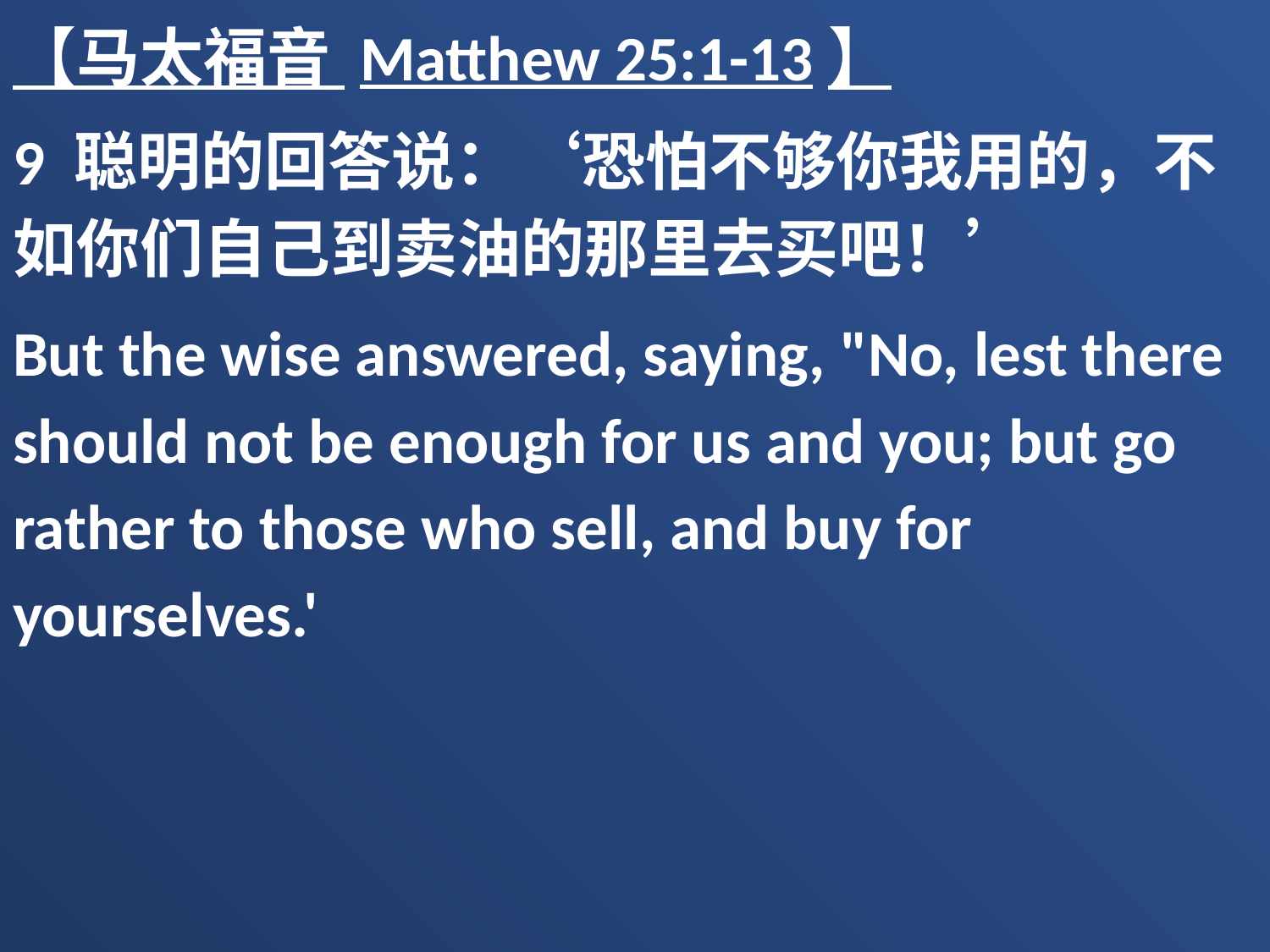

【马太福音 Matthew 25:1-13】
9 聪明的回答说：‘恐怕不够你我用的，不如你们自己到卖油的那里去买吧！’
But the wise answered, saying, "No, lest there should not be enough for us and you; but go rather to those who sell, and buy for yourselves.'